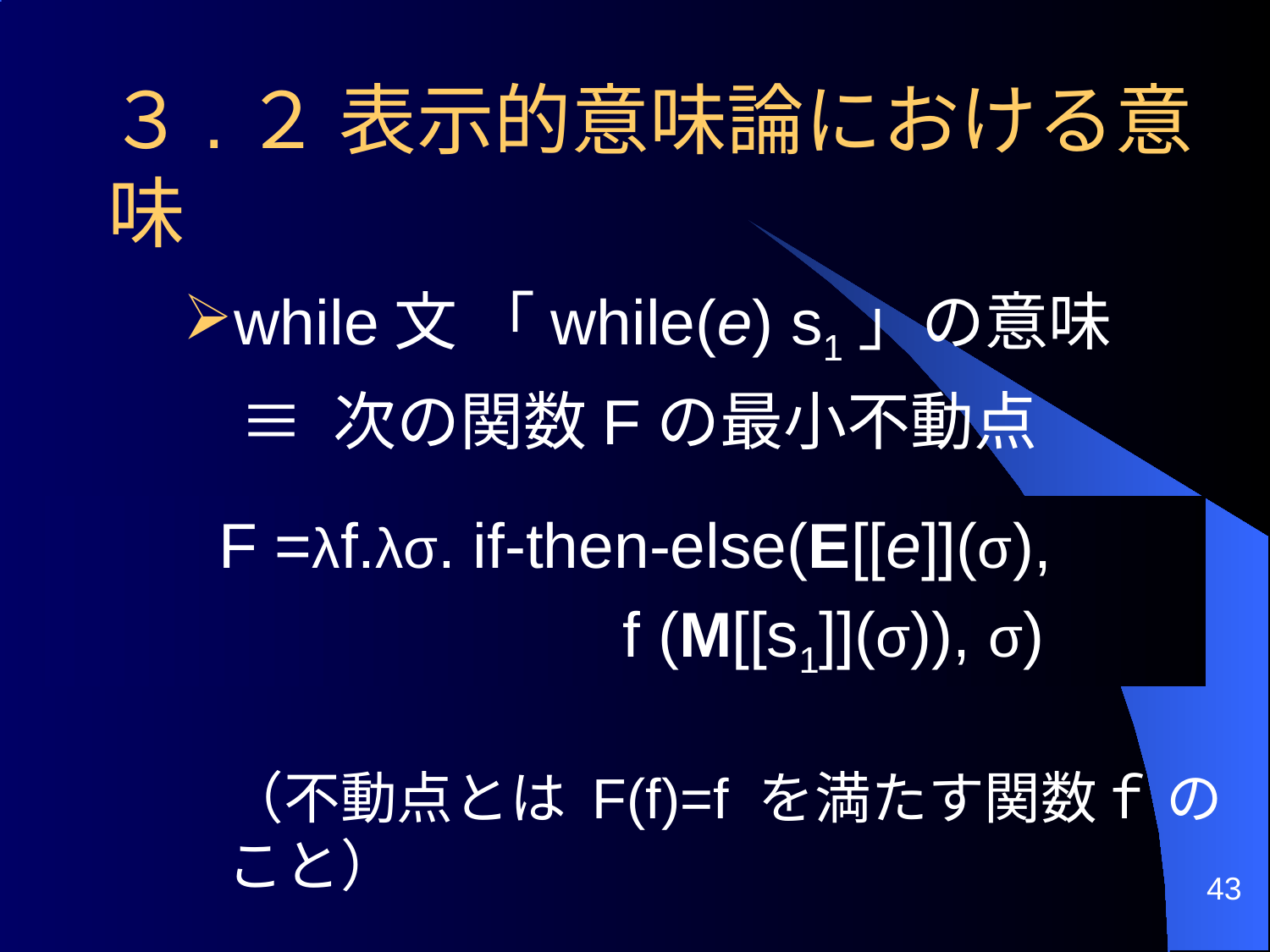

# ３.２ 表示的意味論における意味
while文 「while(e) s1」の意味
    ≡ 次の関数Fの最小不動点

  F =λf.λσ. if-then-else(E[[e]](σ),
                         f (M[[s1]](σ)), σ)

（不動点とは F(f)=f を満たす関数ｆ のこと）
43